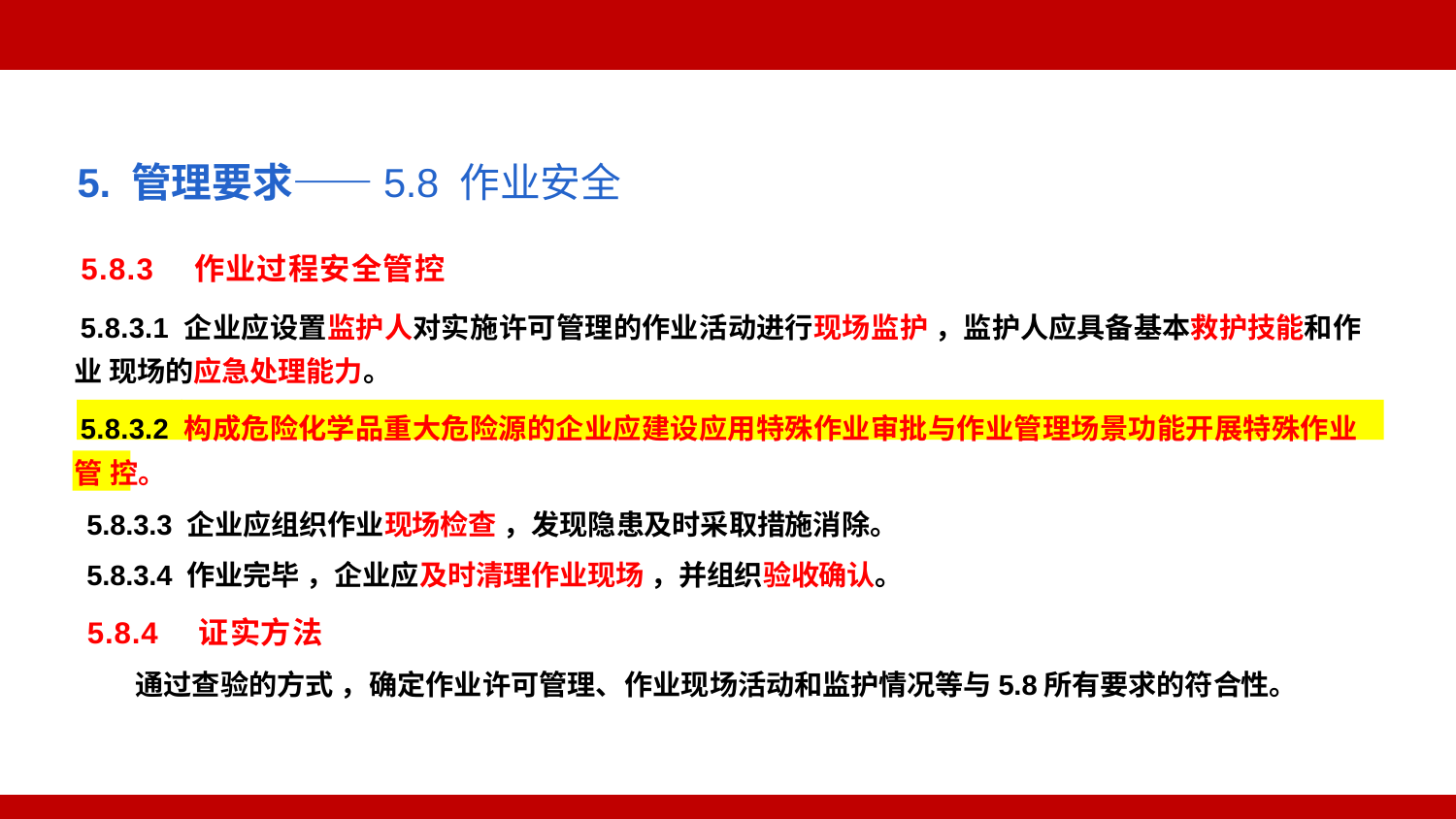

5. 管理要求——5.8 作业安全

5.8.3   作业过程安全管控
5.8.3.1 企业应设置监护人对实施许可管理的作业活动进行现场监护 ，监护人应具备基本救护技能和作业 现场的应急处理能力。
5.8.3.2 构成危险化学品重大危险源的企业应建设应用特殊作业审批与作业管理场景功能开展特殊作业管 控。
5.8.3.3 企业应组织作业现场检查 ，发现隐患及时采取措施消除。
5.8.3.4 作业完毕 ，企业应及时清理作业现场 ，并组织验收确认。
5.8.4   证实方法

通过查验的方式 ，确定作业许可管理、作业现场活动和监护情况等与5.8所有要求的符合性。